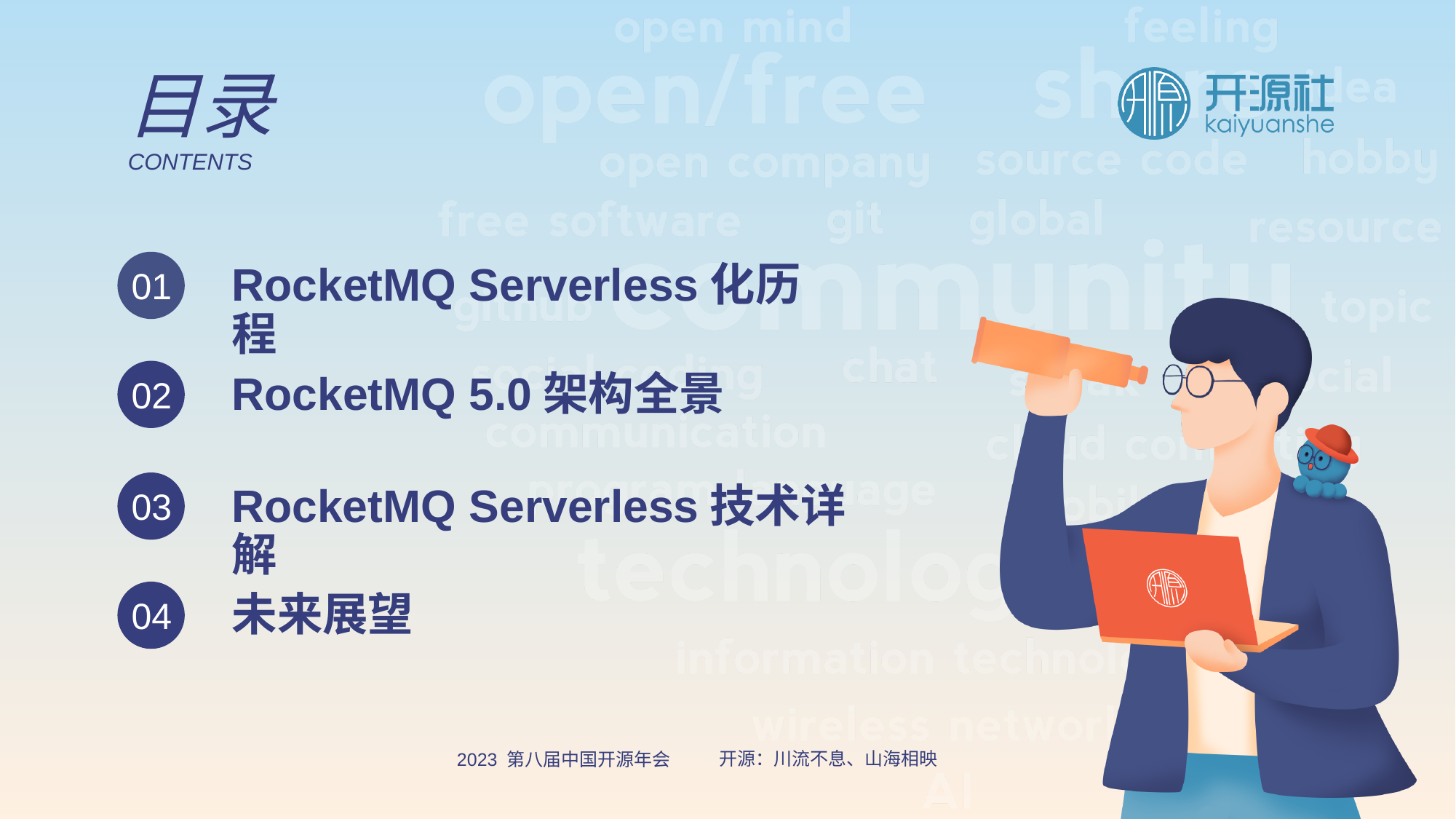

目录
CONTENTS

RocketMQ Serverless化历程
01

RocketMQ 5.0架构全景
02

RocketMQ Serverless技术详解
03

未来展望
04